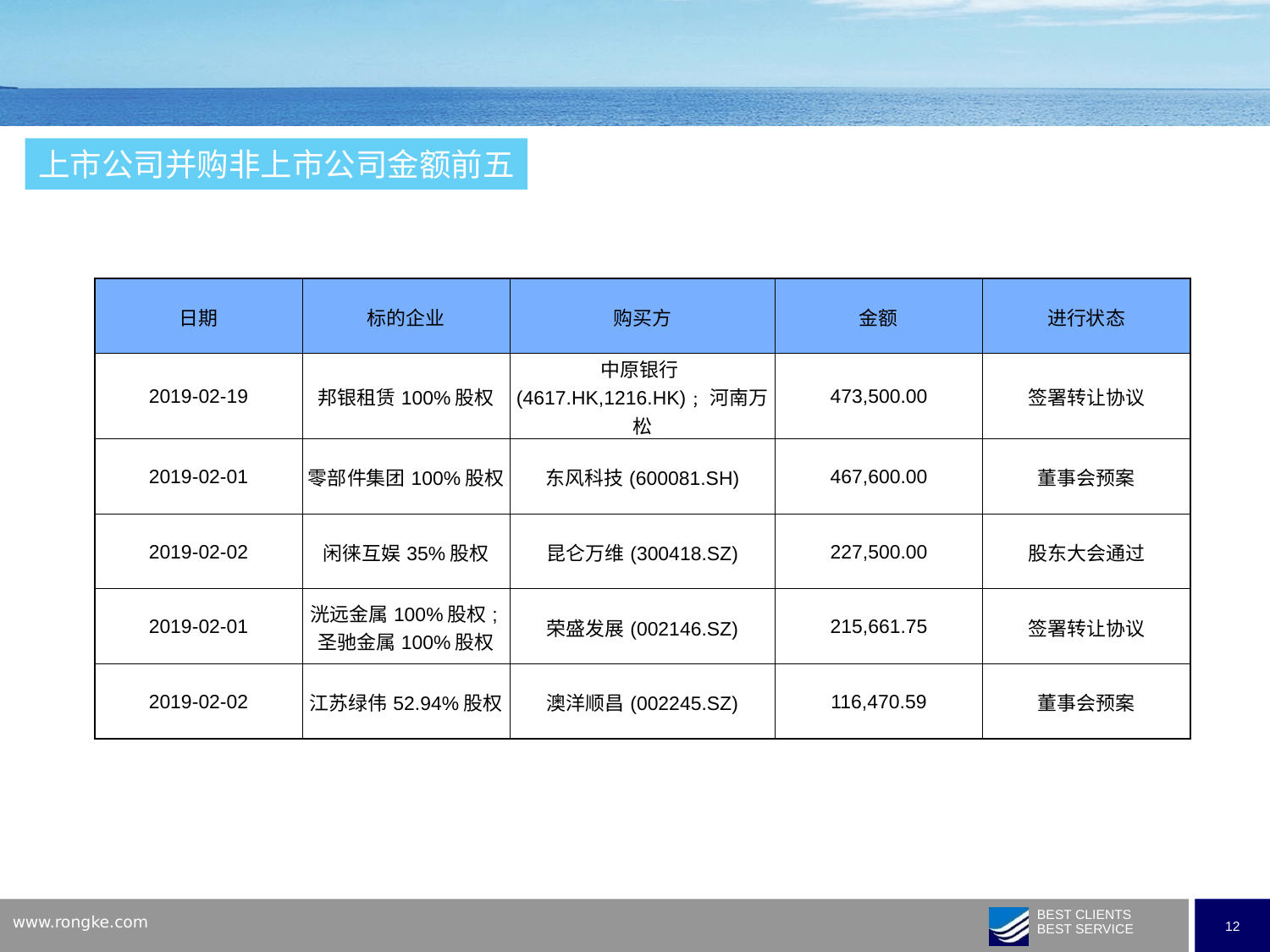

上市公司并购非上市公司金额前五
| 日期 | 标的企业 | 购买方 | 金额 | 进行状态 |
| --- | --- | --- | --- | --- |
| 2019-02-19 | 邦银租赁100%股权 | 中原银行(4617.HK,1216.HK)﹔河南万松 | 473,500.00 | 签署转让协议 |
| 2019-02-01 | 零部件集团100%股权 | 东风科技(600081.SH) | 467,600.00 | 董事会预案 |
| 2019-02-02 | 闲徕互娱35%股权 | 昆仑万维(300418.SZ) | 227,500.00 | 股东大会通过 |
| 2019-02-01 | 洸远金属100%股权;圣驰金属100%股权 | 荣盛发展(002146.SZ) | 215,661.75 | 签署转让协议 |
| 2019-02-02 | 江苏绿伟52.94%股权 | 澳洋顺昌(002245.SZ) | 116,470.59 | 董事会预案 |